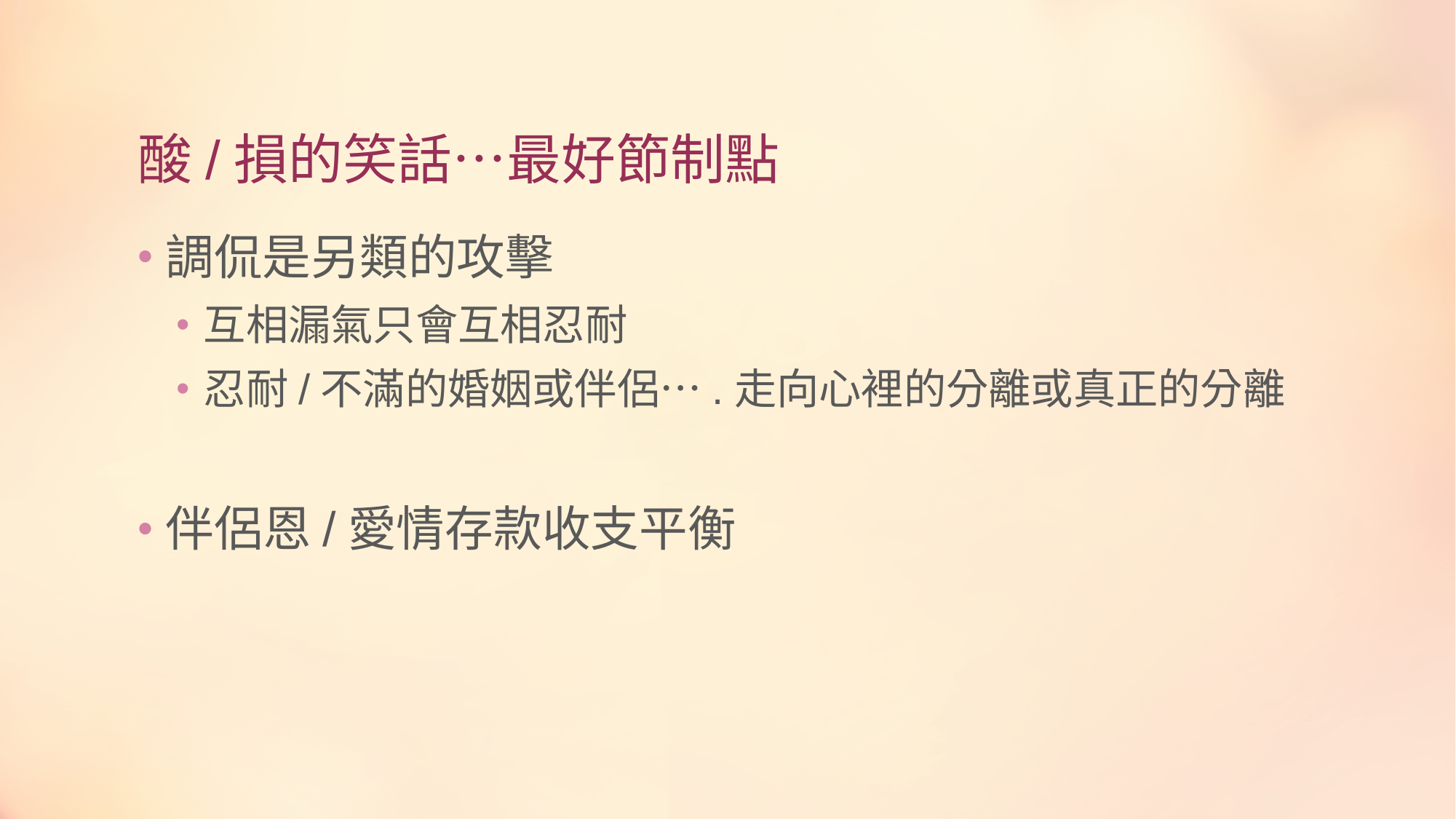

# 酸/損的笑話…最好節制點
調侃是另類的攻擊
互相漏氣只會互相忍耐
忍耐/不滿的婚姻或伴侶….走向心裡的分離或真正的分離

伴侶恩/愛情存款收支平衡